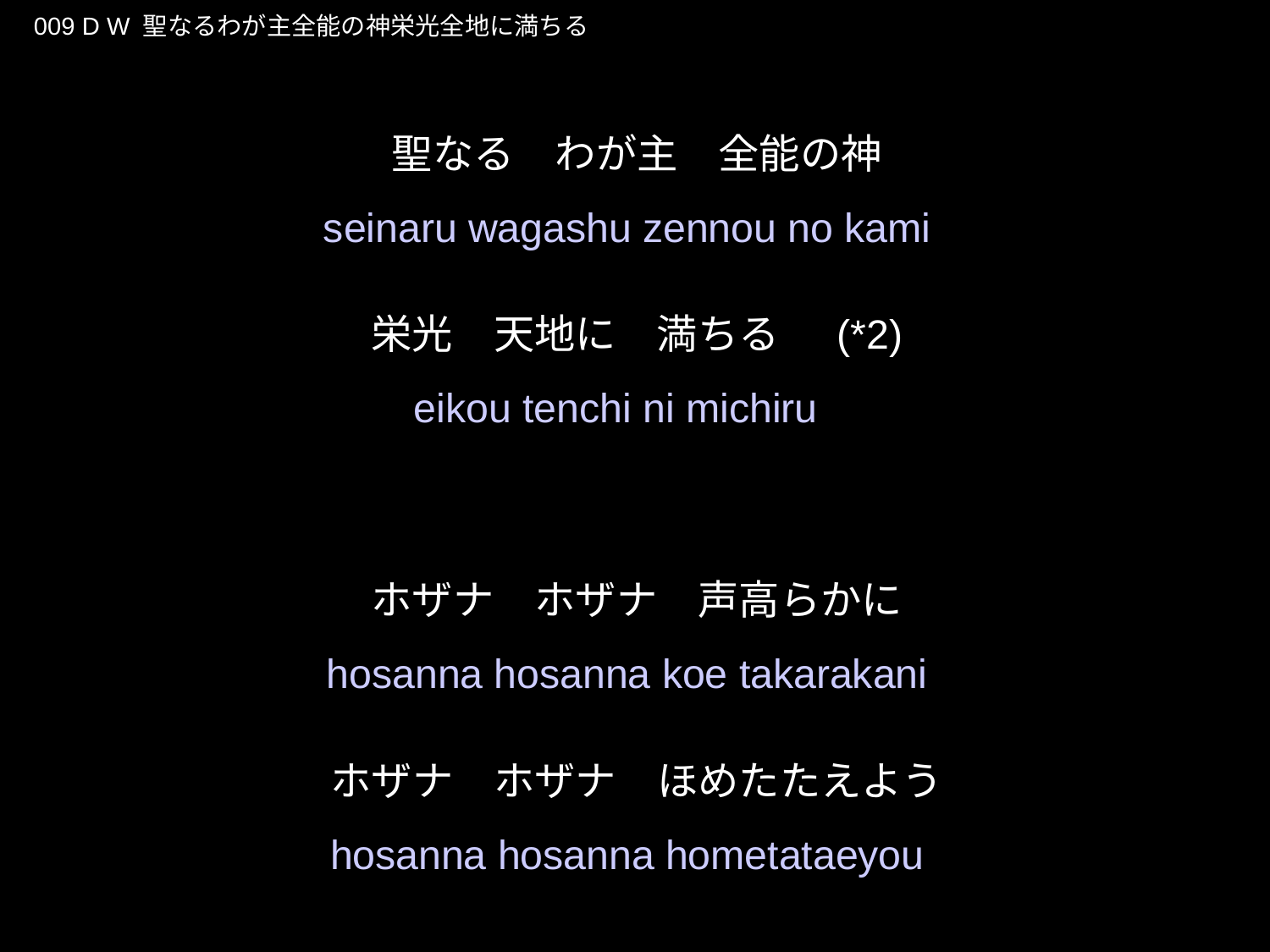

せいなるわがしゅぜんのうのかみえいこうぜんちに
★W
009 D W 聖なるわが主全能の神栄光全地に満ちる
★３
聖なる　わが主　全能の神
栄光　天地に　満ちる　(*2)
ホザナ　ホザナ　声高らかに
ホザナ　ホザナ　ほめたたえよう
seinaru wagashu zennou no kami
eikou tenchi ni michiru
hosanna hosanna koe takarakani
hosanna hosanna hometataeyou